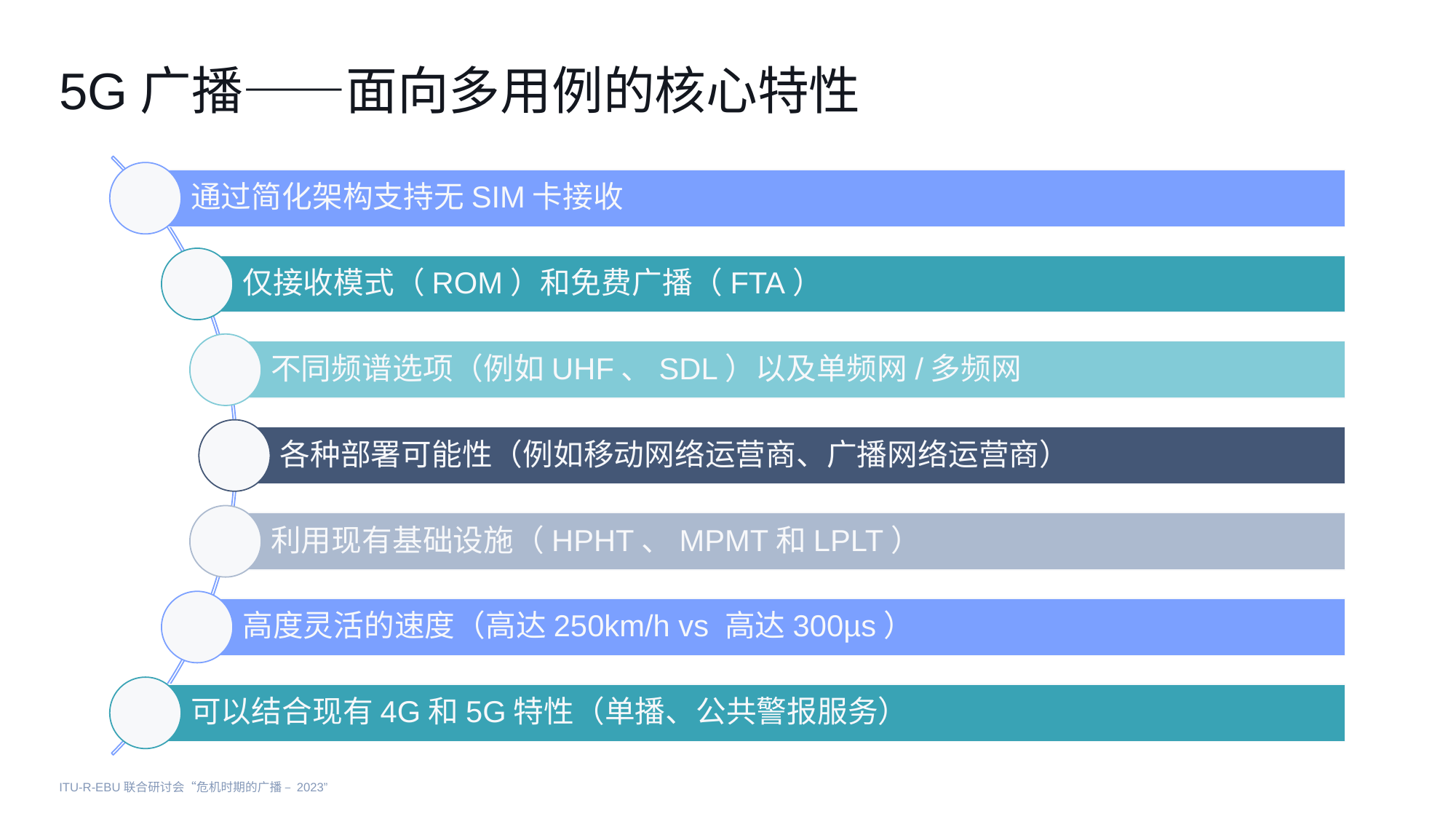

# 5G广播——面向多用例的核心特性
通过简化架构支持无SIM卡接收
仅接收模式（ROM）和免费广播（FTA）
不同频谱选项（例如UHF、SDL）以及单频网/多频网
各种部署可能性（例如移动网络运营商、广播网络运营商）
利用现有基础设施（HPHT、MPMT和LPLT）
高度灵活的速度（高达250km/h vs 高达300µs）
可以结合现有4G和5G特性（单播、公共警报服务）
ITU-R-EBU联合研讨会“危机时期的广播 – 2023”